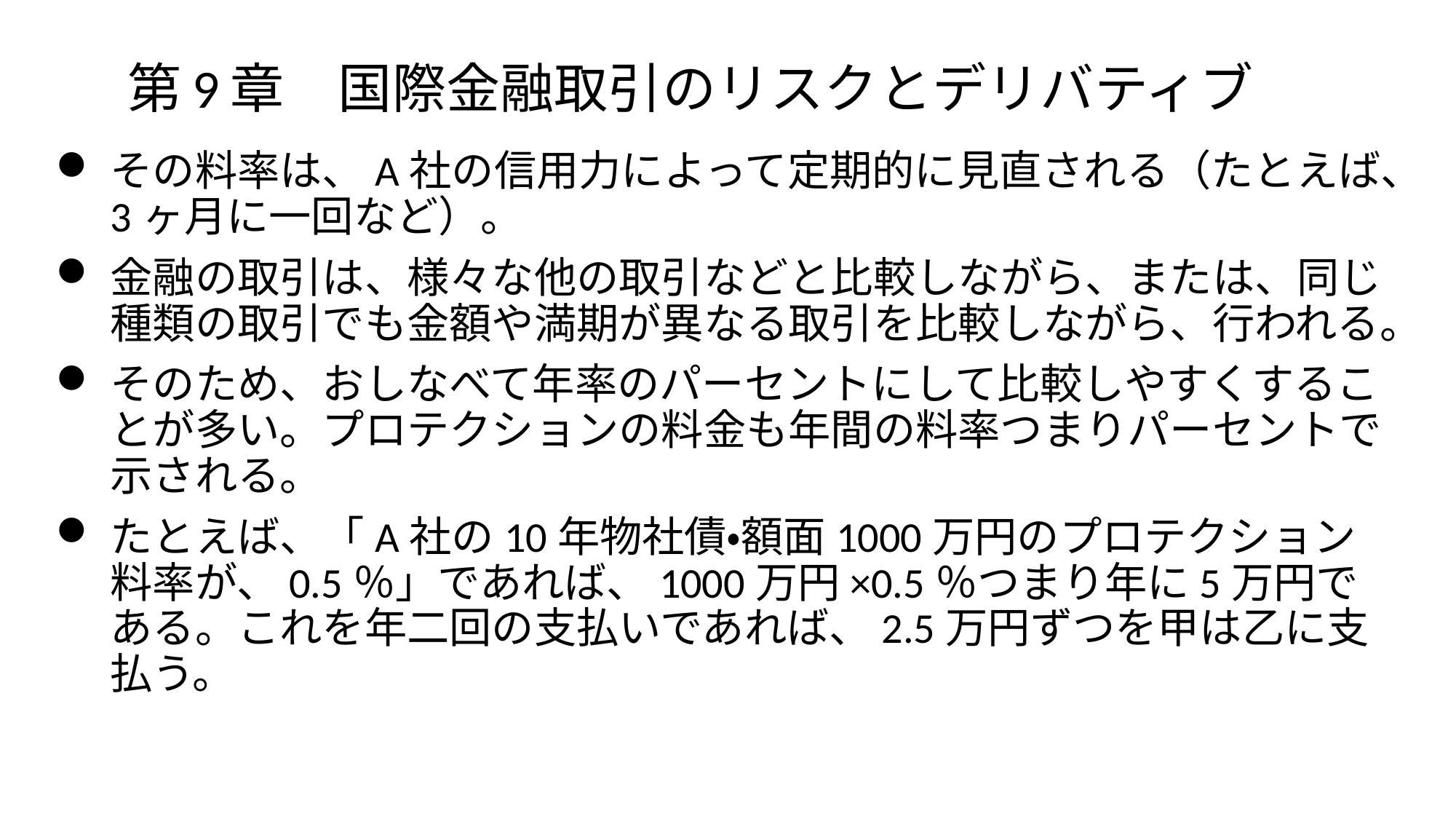

# 第9章　国際金融取引のリスクとデリバティブ
その料率は、A社の信用力によって定期的に見直される（たとえば、3ヶ月に一回など）。
金融の取引は、様々な他の取引などと比較しながら、または、同じ種類の取引でも金額や満期が異なる取引を比較しながら、行われる。
そのため、おしなべて年率のパーセントにして比較しやすくすることが多い。プロテクションの料金も年間の料率つまりパーセントで示される。
たとえば、「A社の10年物社債・額面1000万円のプロテクション料率が、0.5％」であれば、1000万円×0.5％つまり年に5万円である。これを年二回の支払いであれば、2.5万円ずつを甲は乙に支払う。